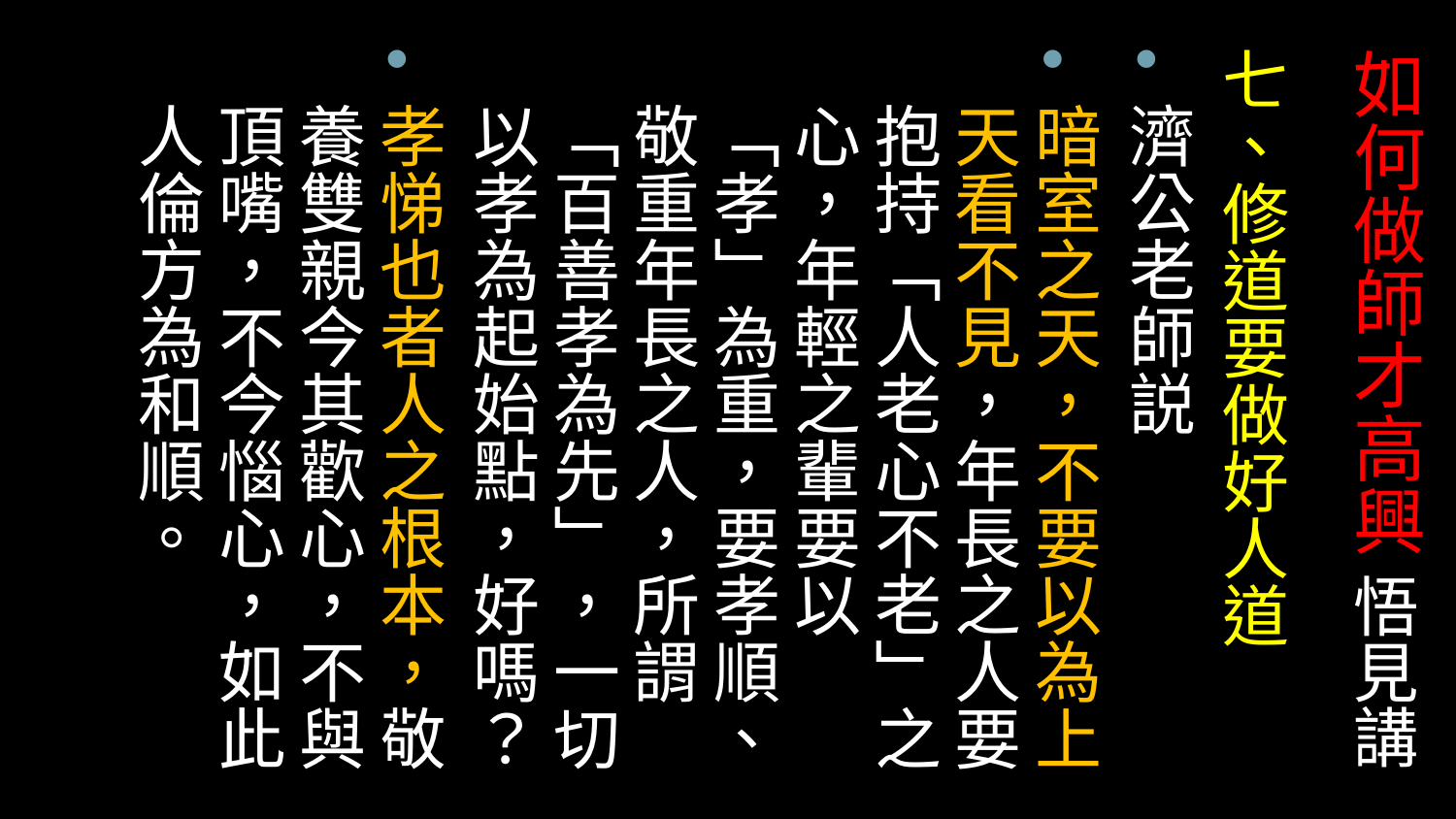

# 如何做師才高興 悟見講
七、修道要做好人道
濟公老師説
暗室之天，不要以為上天看不見，年長之人要抱持「人老心不老」之心，年輕之輩要以「孝」為重，要孝順、敬重年長之人，所謂「百善孝為先」，一切以孝為起始點，好嗎？
孝悌也者人之根本，敬養雙親今其歡心，不與頂嘴，不今惱心，如此人倫方為和順。